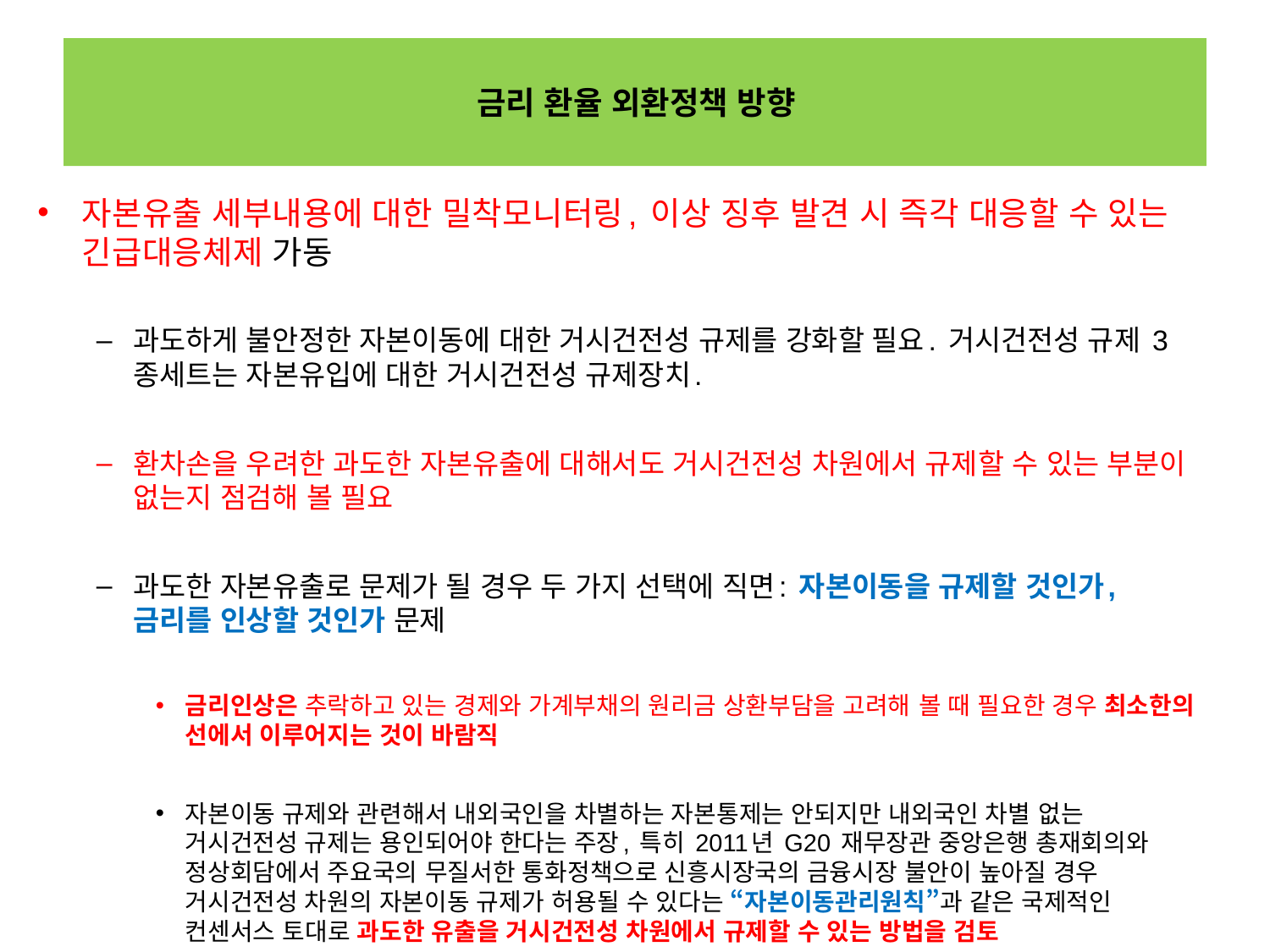

# 금리 환율 외환정책 방향
자본유출 세부내용에 대한 밀착모니터링, 이상 징후 발견 시 즉각 대응할 수 있는 긴급대응체제 가동

과도하게 불안정한 자본이동에 대한 거시건전성 규제를 강화할 필요. 거시건전성 규제 3종세트는 자본유입에 대한 거시건전성 규제장치.

환차손을 우려한 과도한 자본유출에 대해서도 거시건전성 차원에서 규제할 수 있는 부분이 없는지 점검해 볼 필요

과도한 자본유출로 문제가 될 경우 두 가지 선택에 직면: 자본이동을 규제할 것인가, 금리를 인상할 것인가 문제

금리인상은 추락하고 있는 경제와 가계부채의 원리금 상환부담을 고려해 볼 때 필요한 경우 최소한의 선에서 이루어지는 것이 바람직

자본이동 규제와 관련해서 내외국인을 차별하는 자본통제는 안되지만 내외국인 차별 없는 거시건전성 규제는 용인되어야 한다는 주장, 특히 2011년 G20 재무장관 중앙은행 총재회의와 정상회담에서 주요국의 무질서한 통화정책으로 신흥시장국의 금융시장 불안이 높아질 경우 거시건전성 차원의 자본이동 규제가 허용될 수 있다는 “자본이동관리원칙”과 같은 국제적인 컨센서스 토대로 과도한 유출을 거시건전성 차원에서 규제할 수 있는 방법을 검토